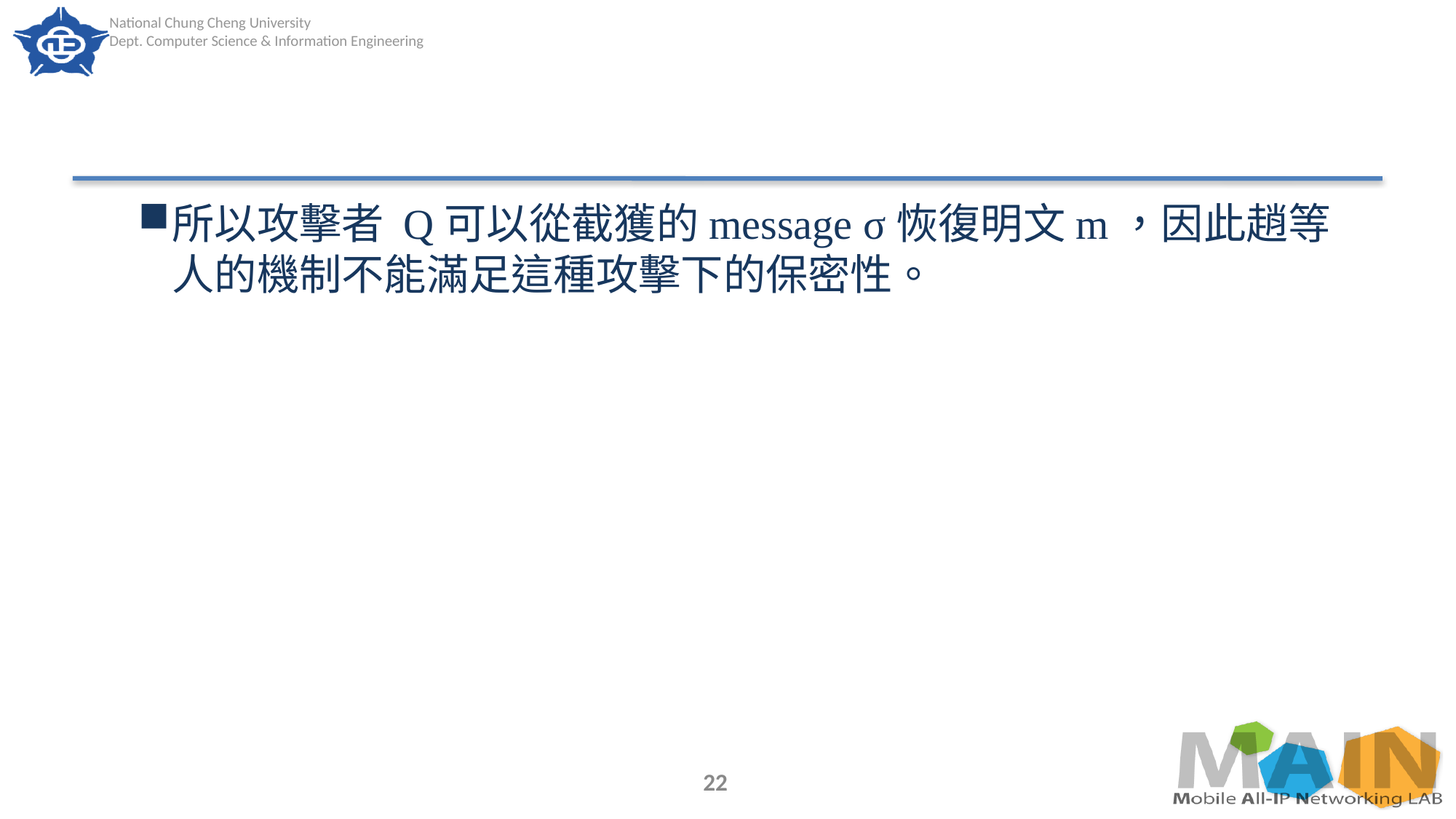

#
所以攻擊者 Q可以從截獲的message σ恢復明文m，因此趙等人的機制不能滿足這種攻擊下的保密性。

22